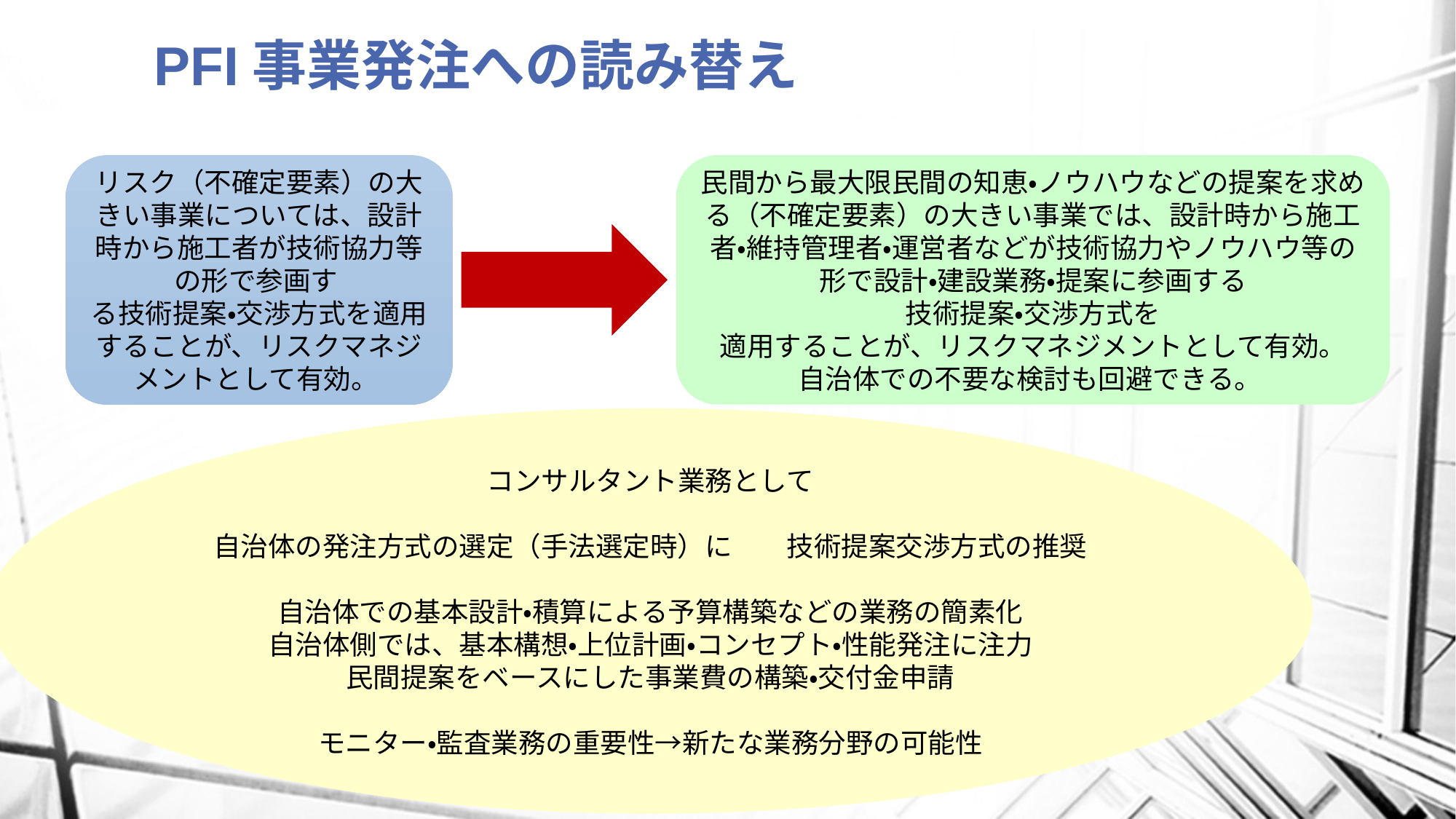

# PFI事業発注への読み替え
リスク（不確定要素）の大きい事業については、設計時から施工者が技術協力等の形で参画す
る技術提案・交渉方式を適用することが、リスクマネジメントとして有効。
民間から最大限民間の知恵・ノウハウなどの提案を求める（不確定要素）の大きい事業では、設計時から施工者・維持管理者・運営者などが技術協力やノウハウ等の形で設計・建設業務・提案に参画する
技術提案・交渉方式を
適用することが、リスクマネジメントとして有効。
自治体での不要な検討も回避できる。

コンサルタント業務として

自治体の発注方式の選定（手法選定時）に　　技術提案交渉方式の推奨

自治体での基本設計・積算による予算構築などの業務の簡素化
自治体側では、基本構想・上位計画・コンセプト・性能発注に注力
民間提案をベースにした事業費の構築・交付金申請

モニター・監査業務の重要性→新たな業務分野の可能性